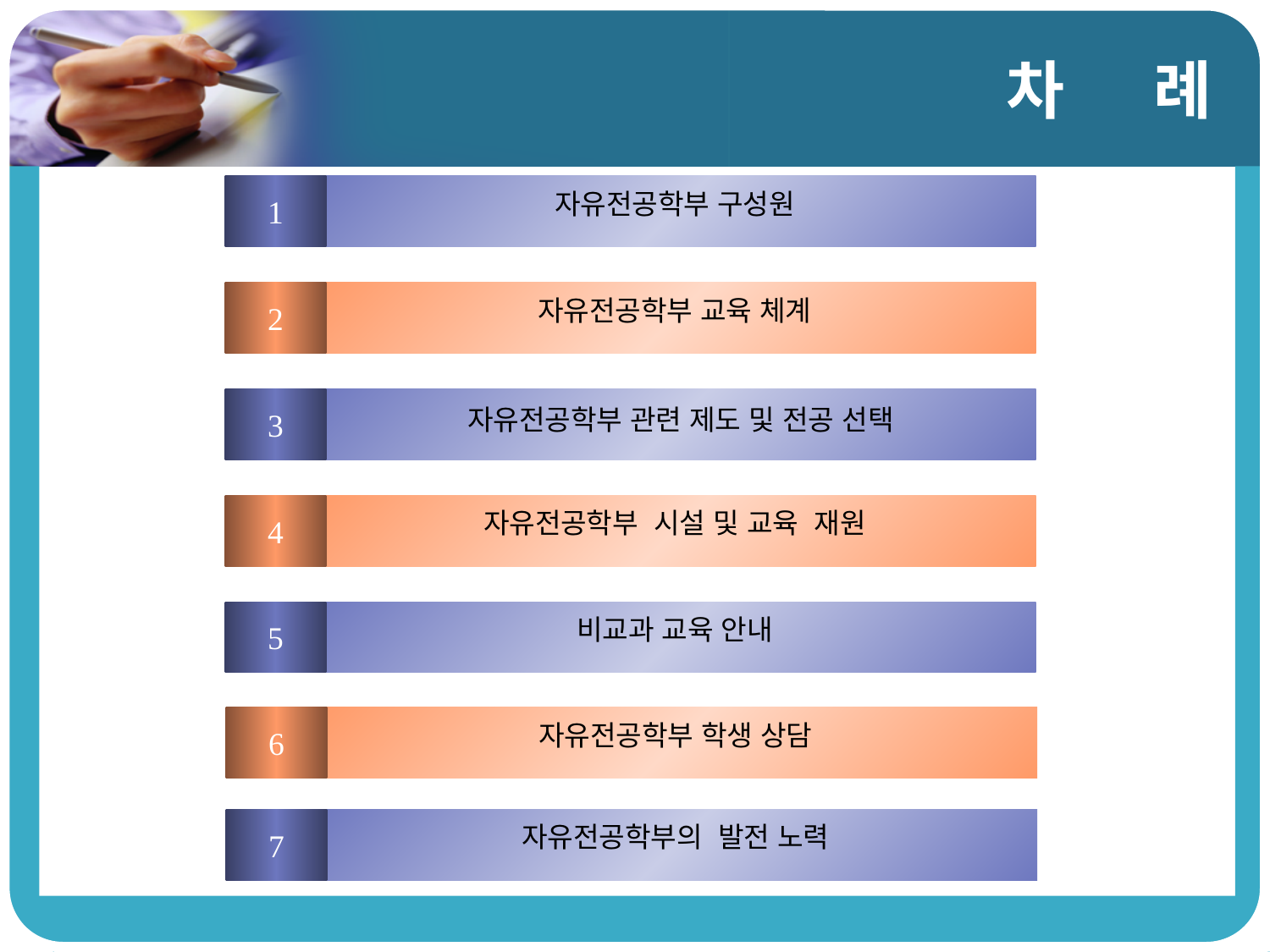

# 차     례

1

자유전공학부 구성원
2

자유전공학부 교육 체계
3

자유전공학부 관련 제도 및 전공 선택
4

자유전공학부  시설 및 교육  재원
5

비교과 교육 안내
6

자유전공학부 학생 상담
7

자유전공학부의  발전 노력